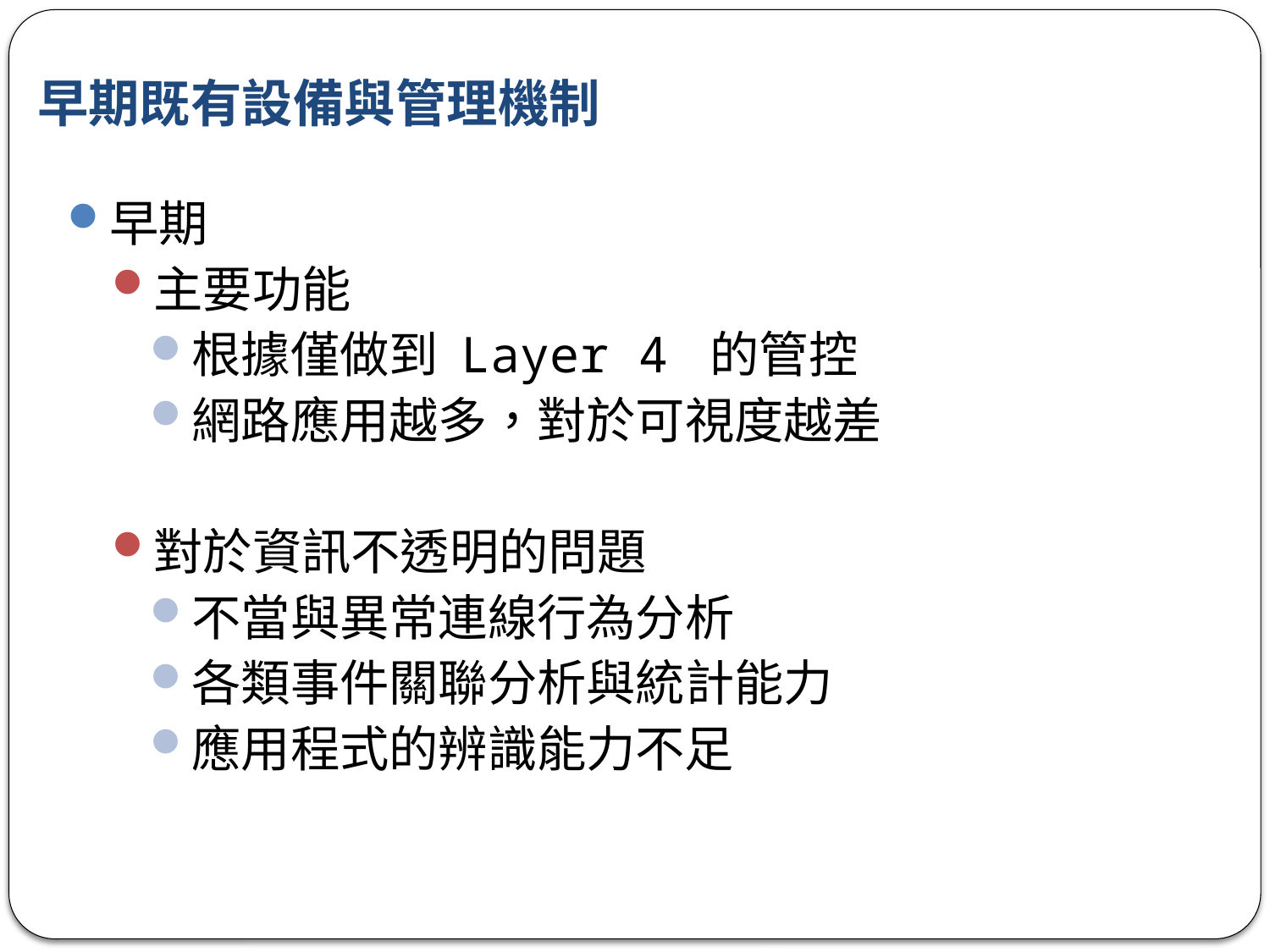

# 早期既有設備與管理機制
早期
主要功能
根據僅做到 Layer 4 的管控
網路應用越多，對於可視度越差

對於資訊不透明的問題
不當與異常連線行為分析
各類事件關聯分析與統計能力
應用程式的辨識能力不足